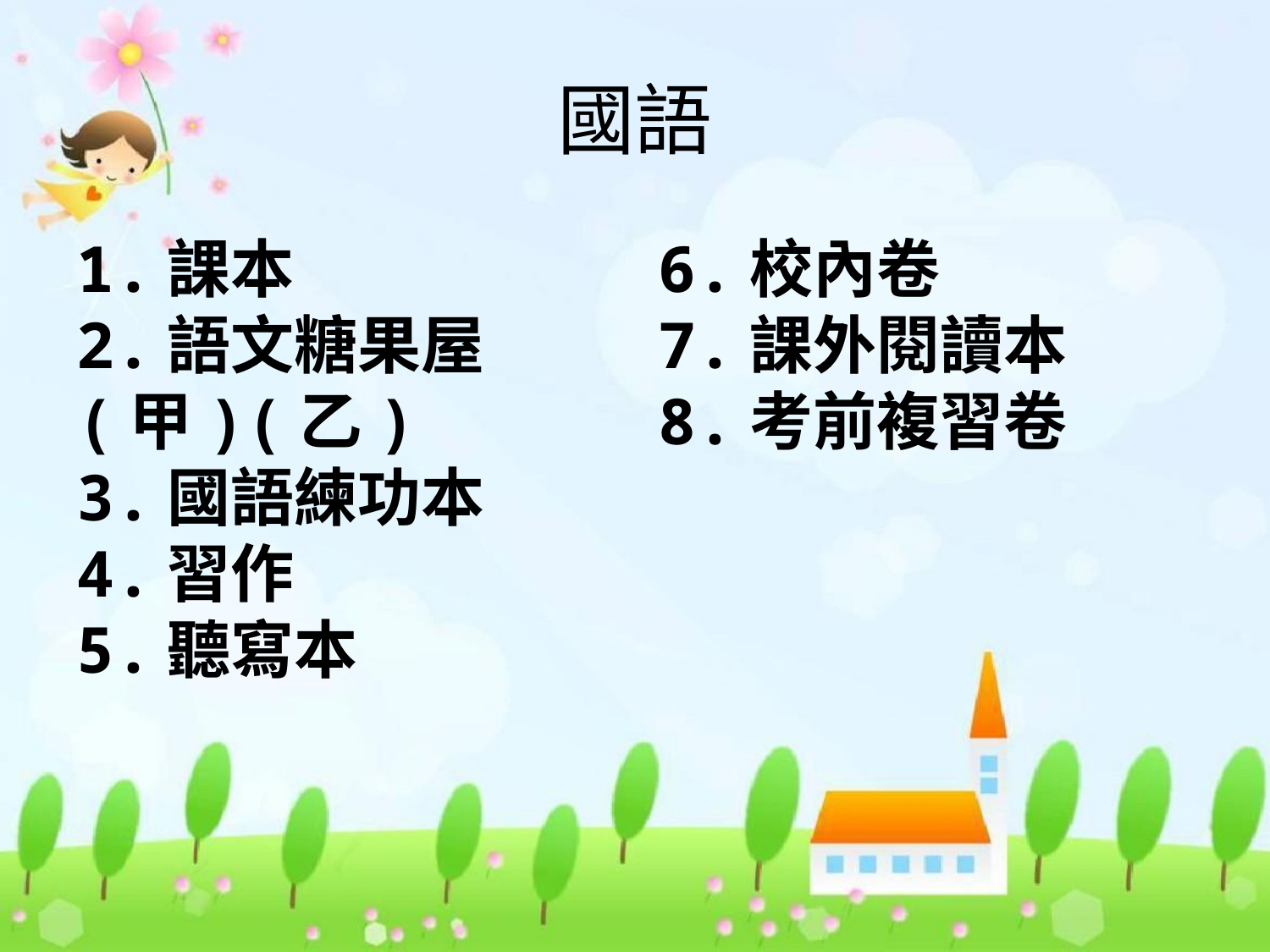

# 國語
1.課本
2.語文糖果屋(甲)(乙)
3.國語練功本
4.習作
5.聽寫本

6.校內卷
7.課外閱讀本
8.考前複習卷